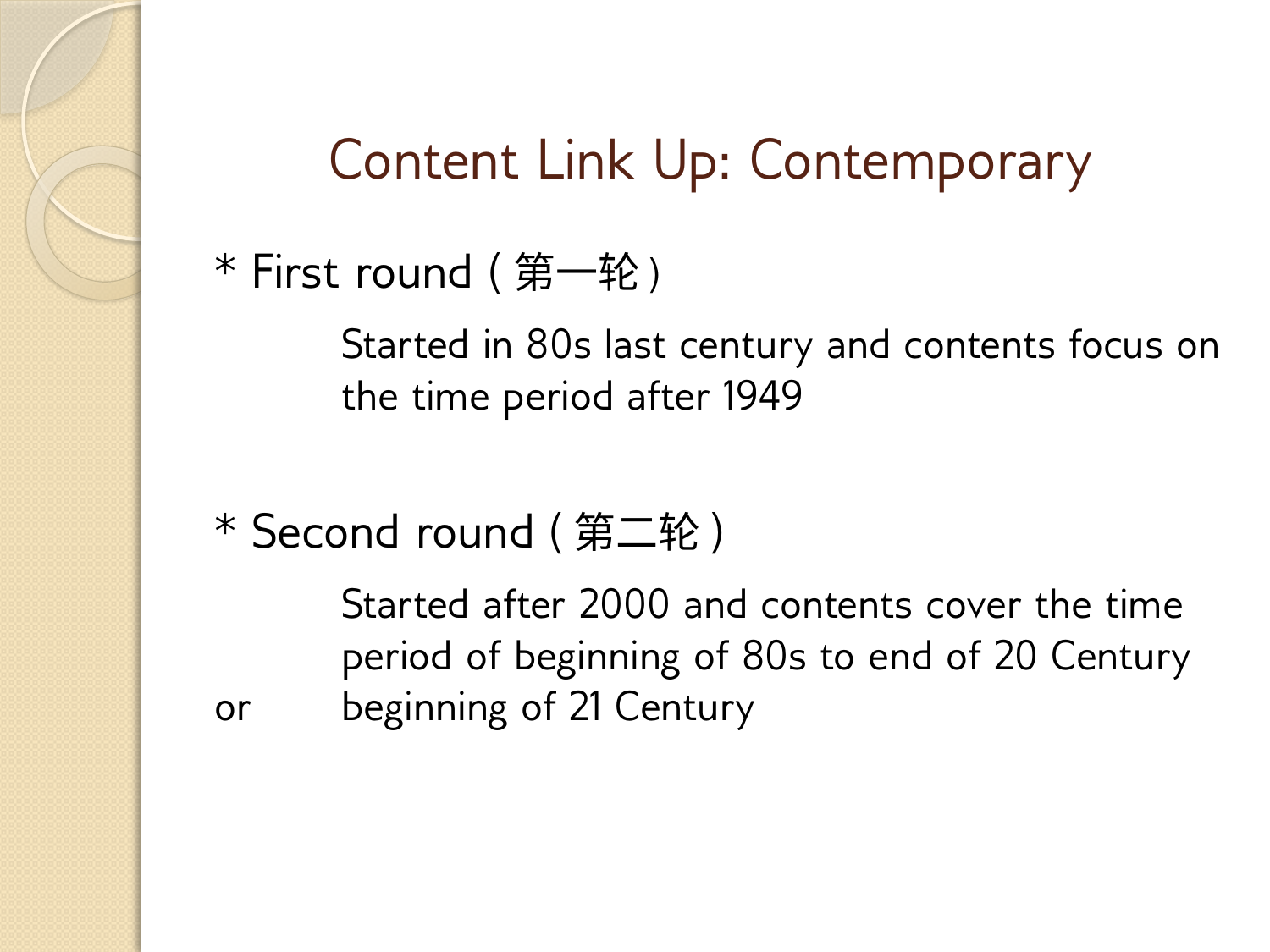

# Content Link Up: Contemporary
* First round (第一轮)
	Started in 80s last century and contents focus on 	the time period after 1949

* Second round (第二轮)
	Started after 2000 and contents cover the time 	period of beginning of 80s to end of 20 Century or 	beginning of 21 Century